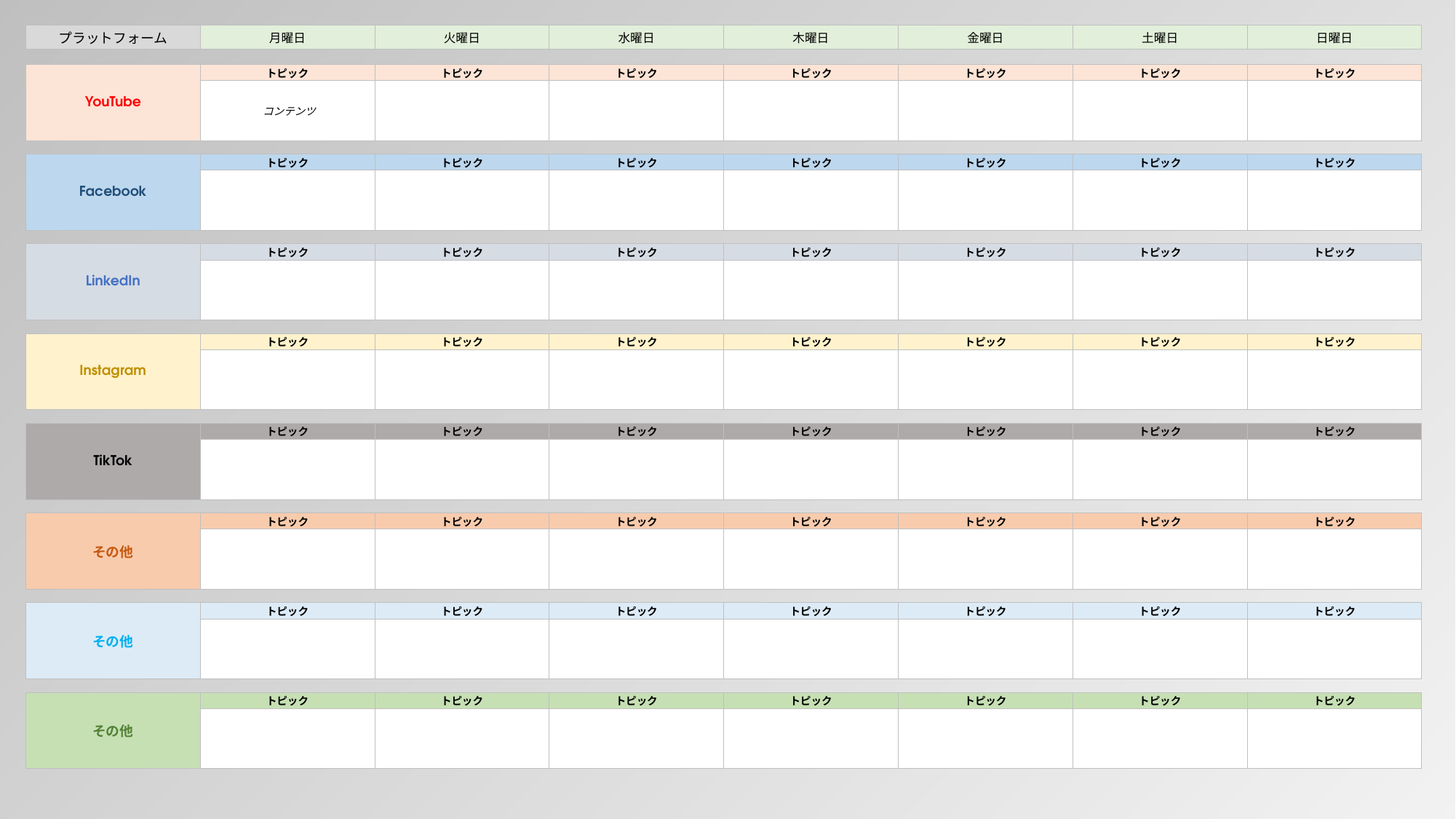

| プラットフォーム | 月曜日 | 火曜日 | 水曜日 | 木曜日 | 金曜日 | 土曜日 | 日曜日 |
| --- | --- | --- | --- | --- | --- | --- | --- |
|  |  |  |  |  |  |  |  |
| YouTube | トピック | トピック | トピック | トピック | トピック | トピック | トピック |
|  | コンテンツ |  |  |  |  |  |  |
|  |  |  |  |  |  |  |  |
| Facebook | トピック | トピック | トピック | トピック | トピック | トピック | トピック |
|  |  |  |  |  |  |  |  |
|  |  |  |  |  |  |  |  |
| LinkedIn | トピック | トピック | トピック | トピック | トピック | トピック | トピック |
|  |  |  |  |  |  |  |  |
|  |  |  |  |  |  |  |  |
| Instagram | トピック | トピック | トピック | トピック | トピック | トピック | トピック |
|  |  |  |  |  |  |  |  |
|  |  |  |  |  |  |  |  |
| TikTok | トピック | トピック | トピック | トピック | トピック | トピック | トピック |
|  |  |  |  |  |  |  |  |
|  |  |  |  |  |  |  |  |
| その他 | トピック | トピック | トピック | トピック | トピック | トピック | トピック |
|  |  |  |  |  |  |  |  |
|  |  |  |  |  |  |  |  |
| その他 | トピック | トピック | トピック | トピック | トピック | トピック | トピック |
|  |  |  |  |  |  |  |  |
|  |  |  |  |  |  |  |  |
| その他 | トピック | トピック | トピック | トピック | トピック | トピック | トピック |
|  |  |  |  |  |  |  |  |